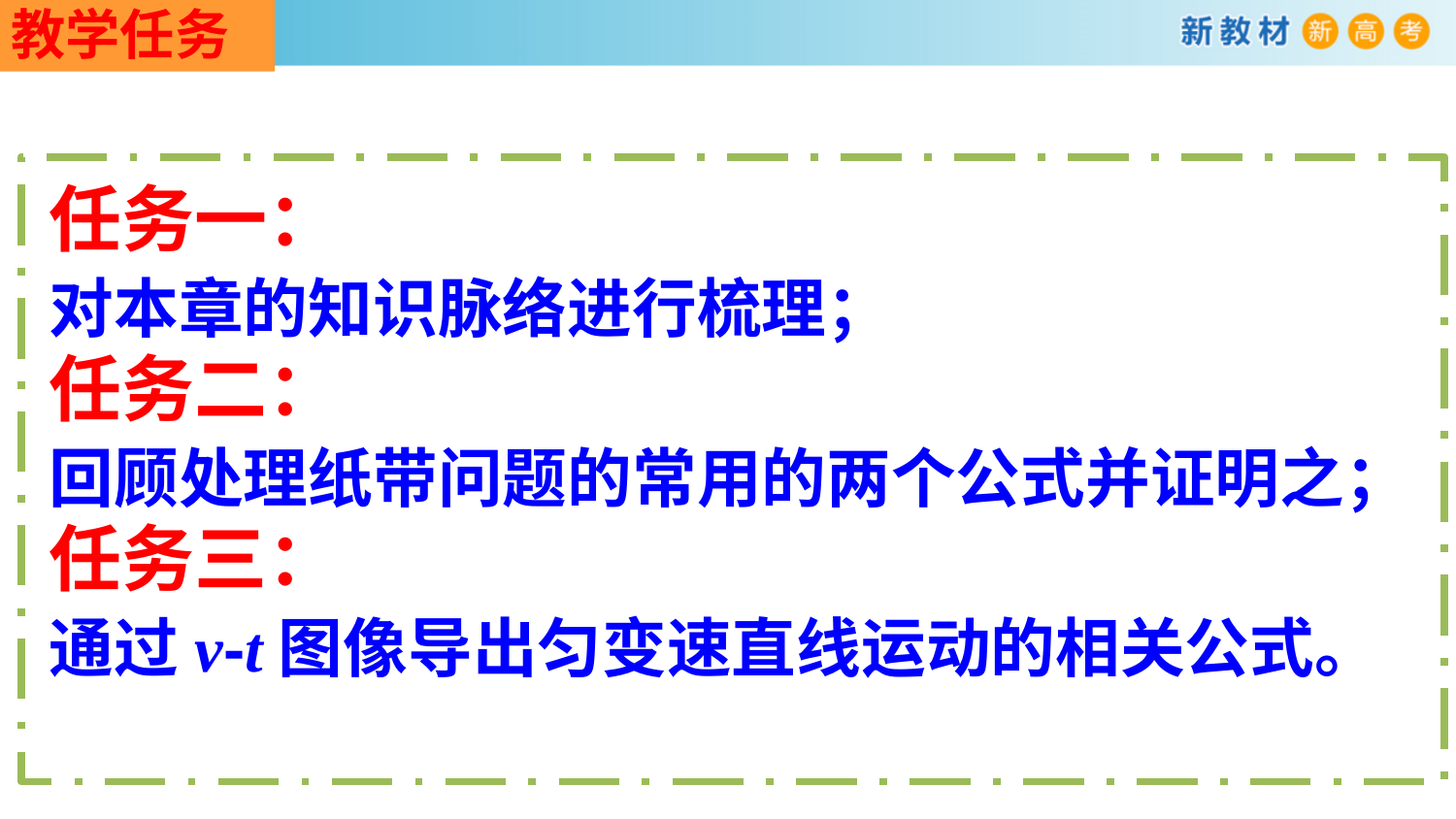

教学任务

任务一：
对本章的知识脉络进行梳理；
任务二：
回顾处理纸带问题的常用的两个公式并证明之；
任务三：
通过v-t图像导出匀变速直线运动的相关公式。